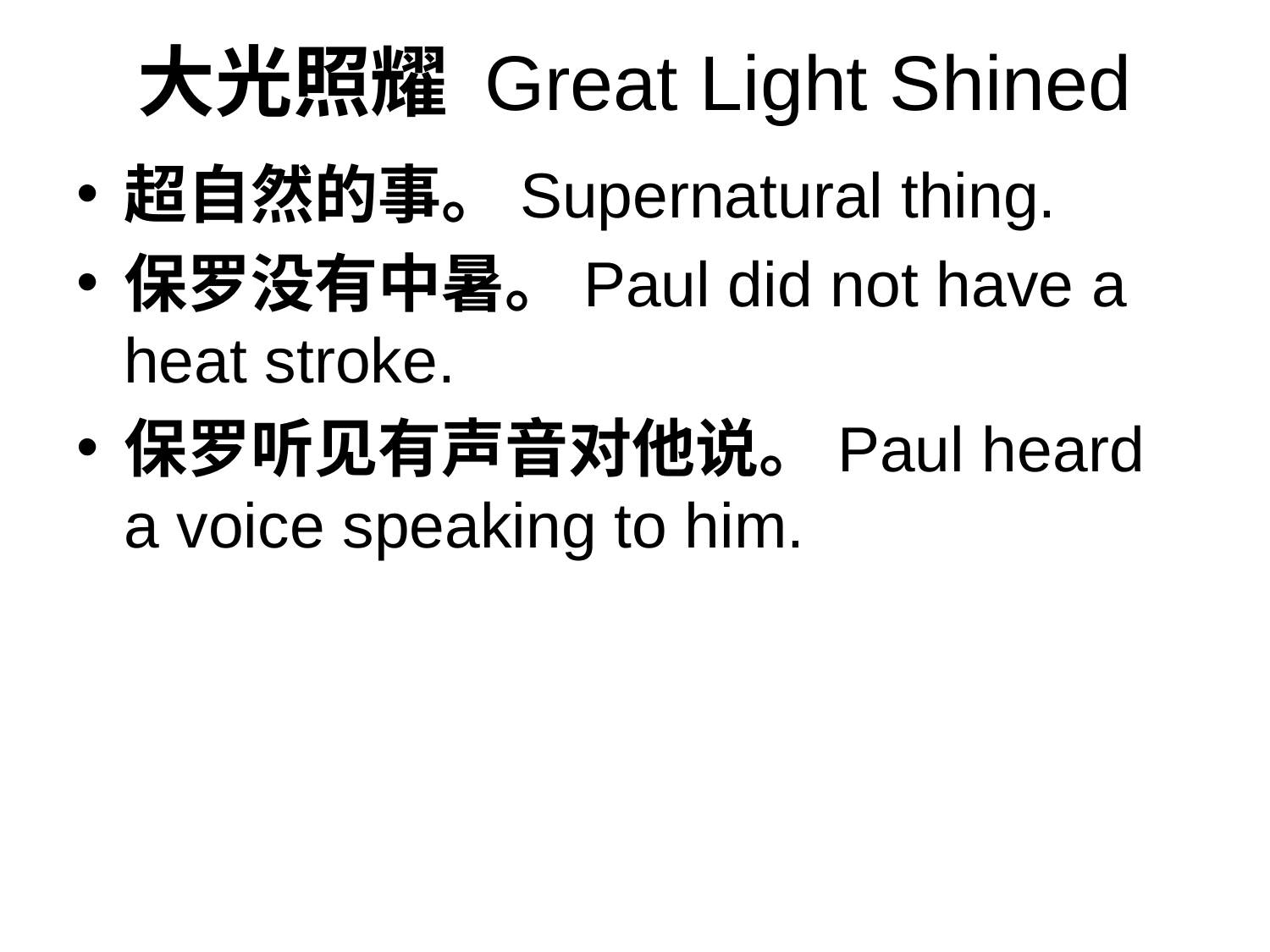

# 大光照耀 Great Light Shined
超自然的事。Supernatural thing.
保罗没有中暑。Paul did not have a heat stroke.
保罗听见有声音对他说。Paul heard a voice speaking to him.